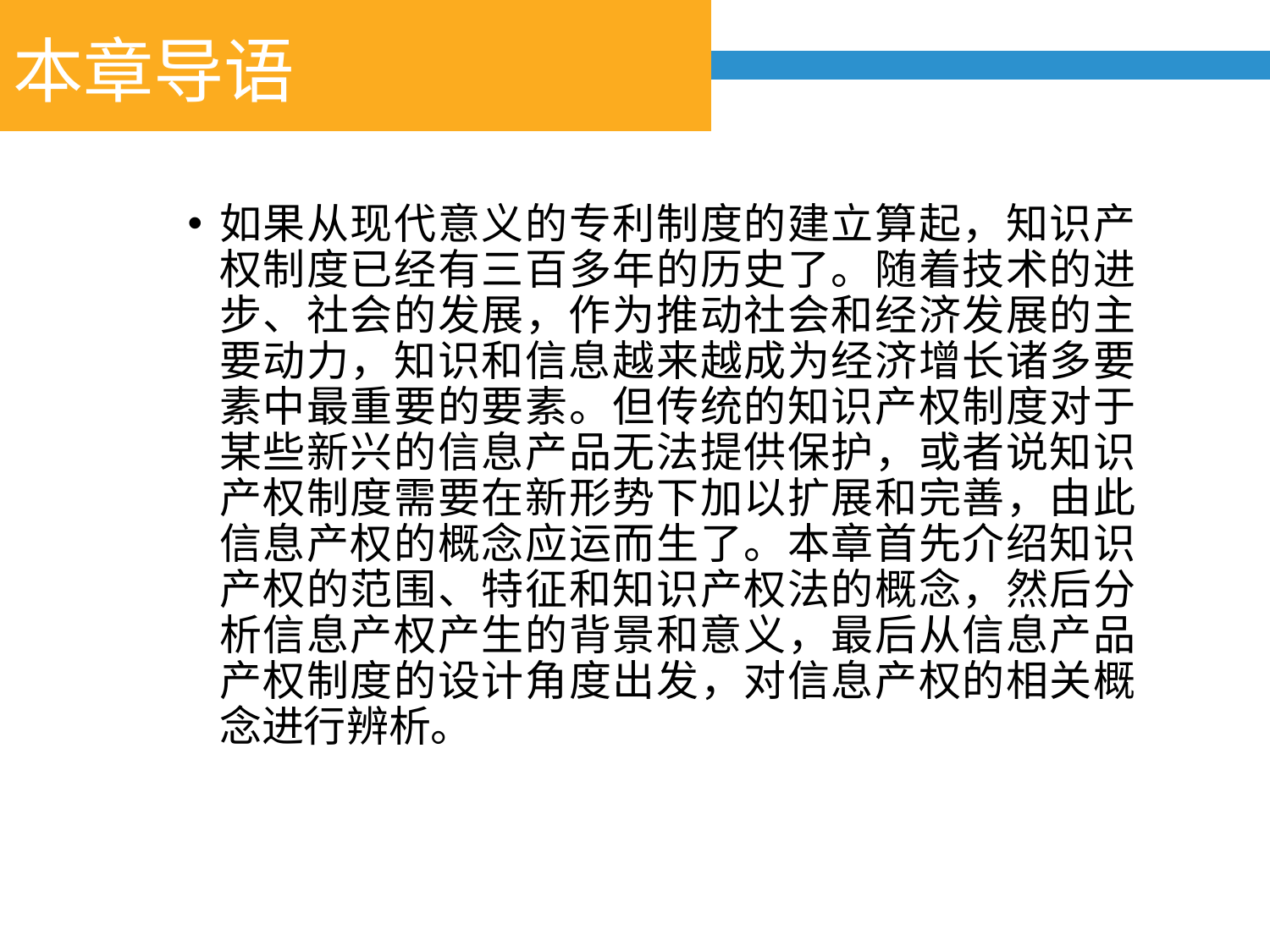

本章导语
如果从现代意义的专利制度的建立算起，知识产权制度已经有三百多年的历史了。随着技术的进步、社会的发展，作为推动社会和经济发展的主要动力，知识和信息越来越成为经济增长诸多要素中最重要的要素。但传统的知识产权制度对于某些新兴的信息产品无法提供保护，或者说知识产权制度需要在新形势下加以扩展和完善，由此信息产权的概念应运而生了。本章首先介绍知识产权的范围、特征和知识产权法的概念，然后分析信息产权产生的背景和意义，最后从信息产品产权制度的设计角度出发，对信息产权的相关概念进行辨析。